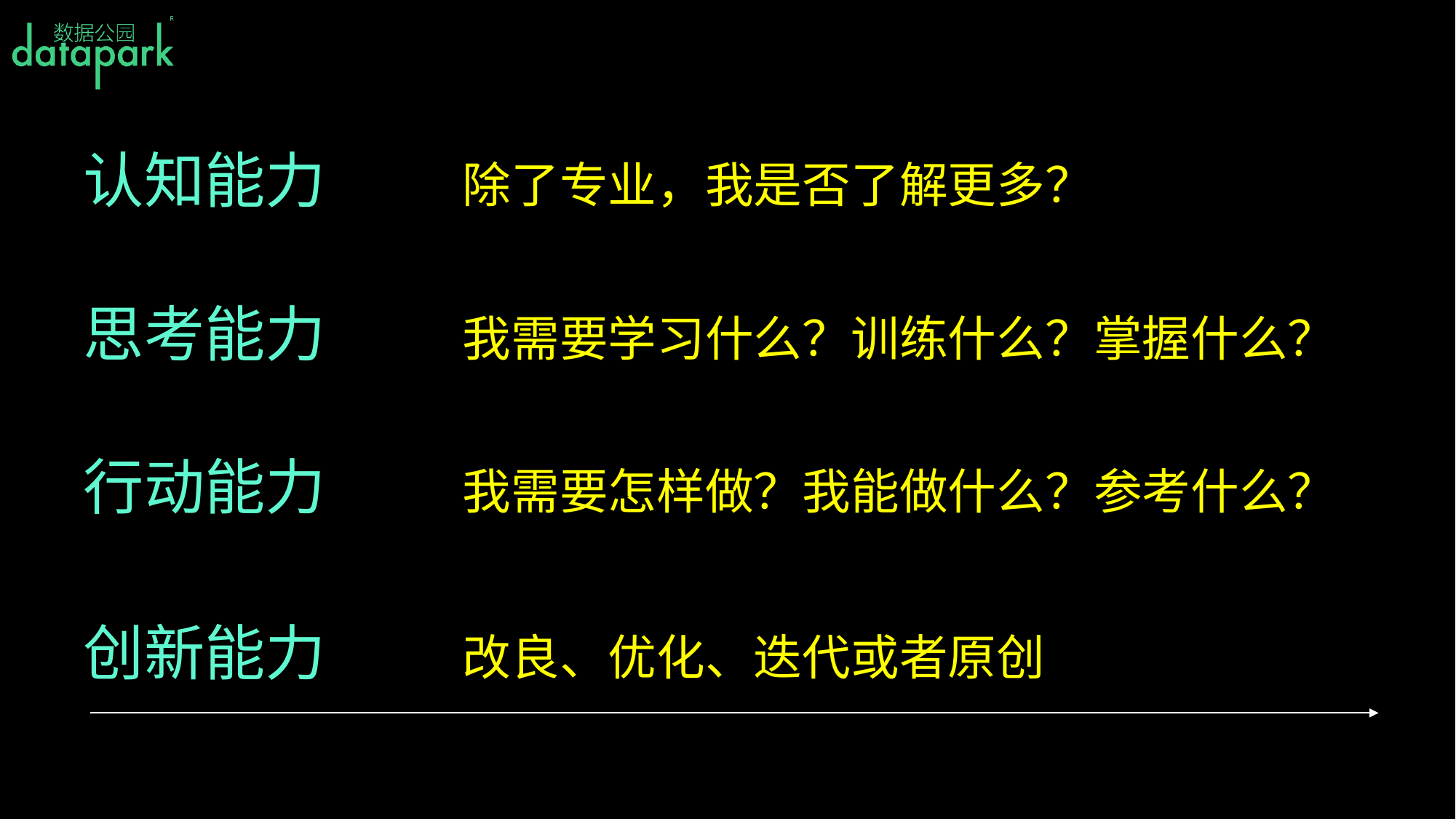

认知能力          除了专业，我是否了解更多？
思考能力          我需要学习什么？训练什么？掌握什么？
行动能力          我需要怎样做？我能做什么？参考什么？
创新能力          改良、优化、迭代或者原创